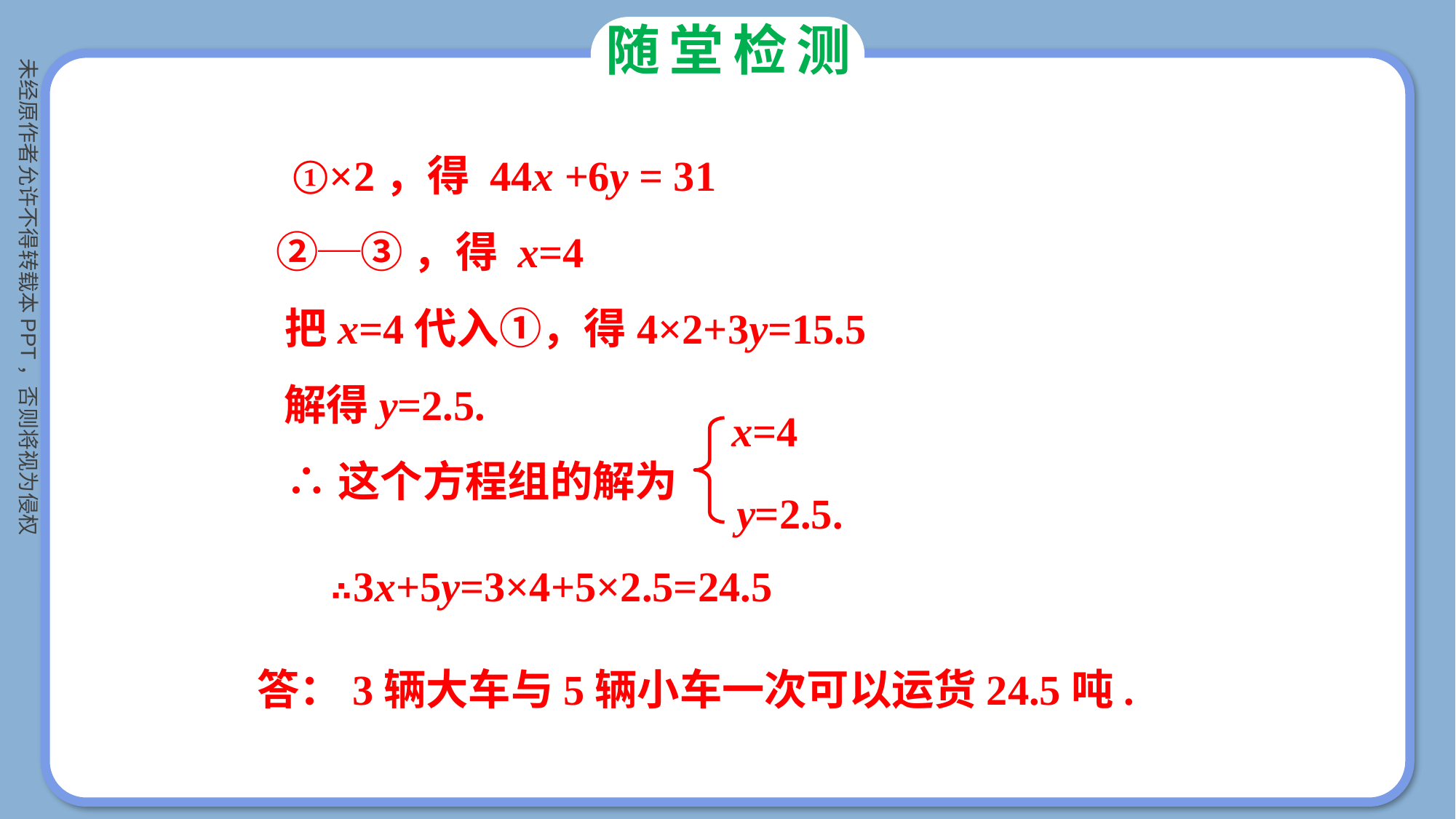

随堂检测
①×2，得 44x +6y = 31
②─③，得 x=4
把x=4代入①，得4×2+3y=15.5
解得y=2.5.
x=4

∴这个方程组的解为
y=2.5.
∴3x+5y=3×4+5×2.5=24.5
答：3辆大车与5辆小车一次可以运货24.5吨.